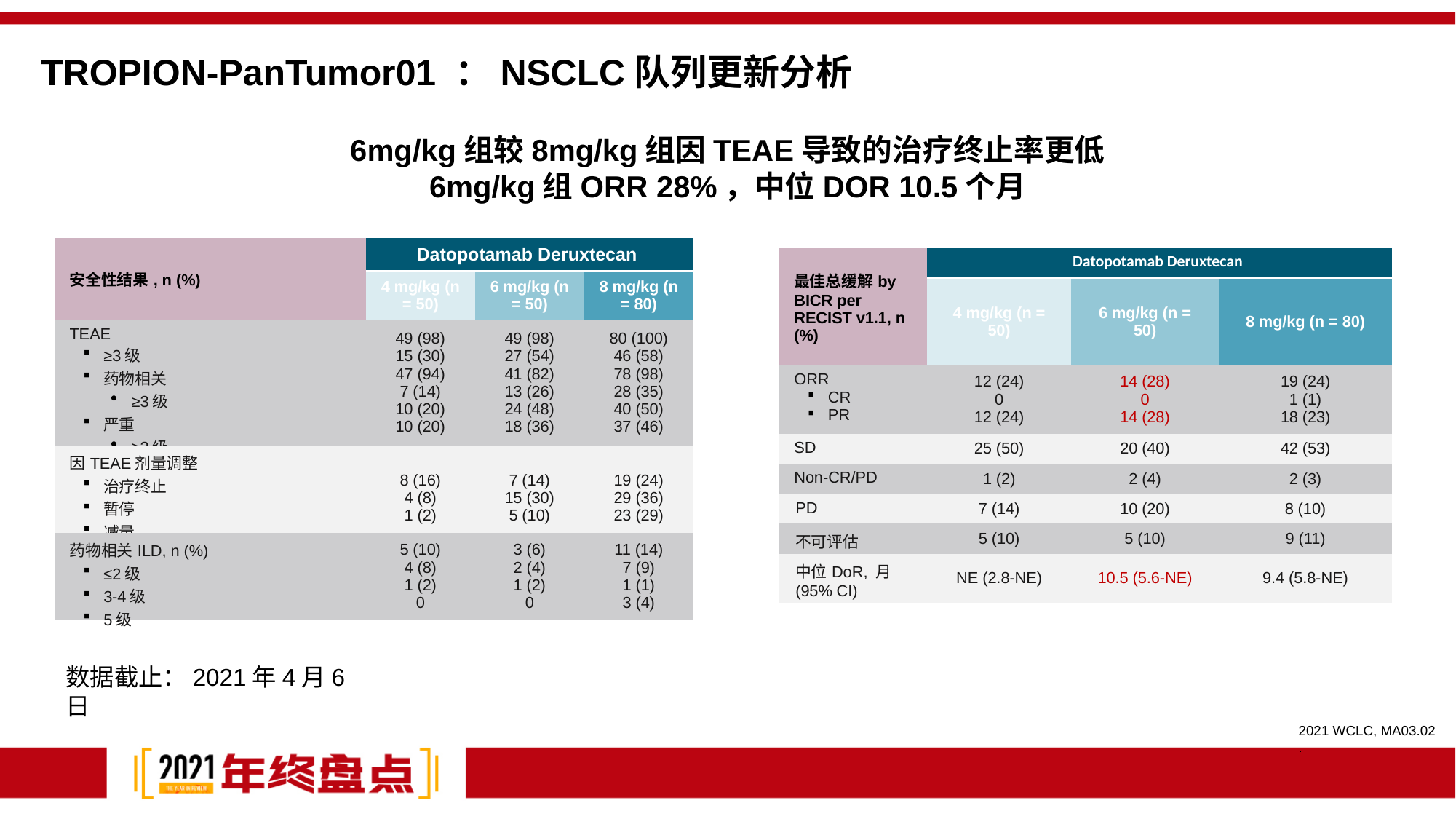

# TROPION-PanTumor01 ：NSCLC队列更新分析
6mg/kg组较8mg/kg组因TEAE导致的治疗终止率更低
6mg/kg组ORR 28%，中位DOR 10.5个月

| 安全性结果, n (%) | Datopotamab Deruxtecan |  |  |
| --- | --- | --- | --- |
|  | 4 mg/kg (n = 50) | 6 mg/kg (n = 50) | 8 mg/kg (n = 80) |
| TEAE ≥3级 药物相关 ≥3级 严重 ≥3级 | 49 (98) 15 (30) 47 (94) 7 (14) 10 (20) 10 (20) | 49 (98) 27 (54) 41 (82) 13 (26) 24 (48) 18 (36) | 80 (100) 46 (58) 78 (98) 28 (35) 40 (50) 37 (46) |
| 因TEAE剂量调整 治疗终止 暂停 减量 | 8 (16) 4 (8) 1 (2) | 7 (14) 15 (30) 5 (10) | 19 (24) 29 (36) 23 (29) |
| 药物相关ILD, n (%) ≤2级 3-4级 5级 | 5 (10) 4 (8) 1 (2) 0 | 3 (6) 2 (4) 1 (2) 0 | 11 (14) 7 (9) 1 (1) 3 (4) |
| 最佳总缓解by BICR per RECIST v1.1, n (%) | Datopotamab Deruxtecan |  |  |
| --- | --- | --- | --- |
|  | 4 mg/kg (n = 50) | 6 mg/kg (n = 50) | 8 mg/kg (n = 80) |
| ORR CR PR | 12 (24) 0 12 (24) | 14 (28) 0 14 (28) | 19 (24) 1 (1) 18 (23) |
| SD | 25 (50) | 20 (40) | 42 (53) |
| Non-CR/PD | 1 (2) | 2 (4) | 2 (3) |
| PD | 7 (14) | 10 (20) | 8 (10) |
| 不可评估 | 5 (10) | 5 (10) | 9 (11) |
| 中位DoR, 月 (95% CI) | NE (2.8-NE) | 10.5 (5.6-NE) | 9.4 (5.8-NE) |
数据截止：2021年4月6日
2021 WCLC, MA03.02
.